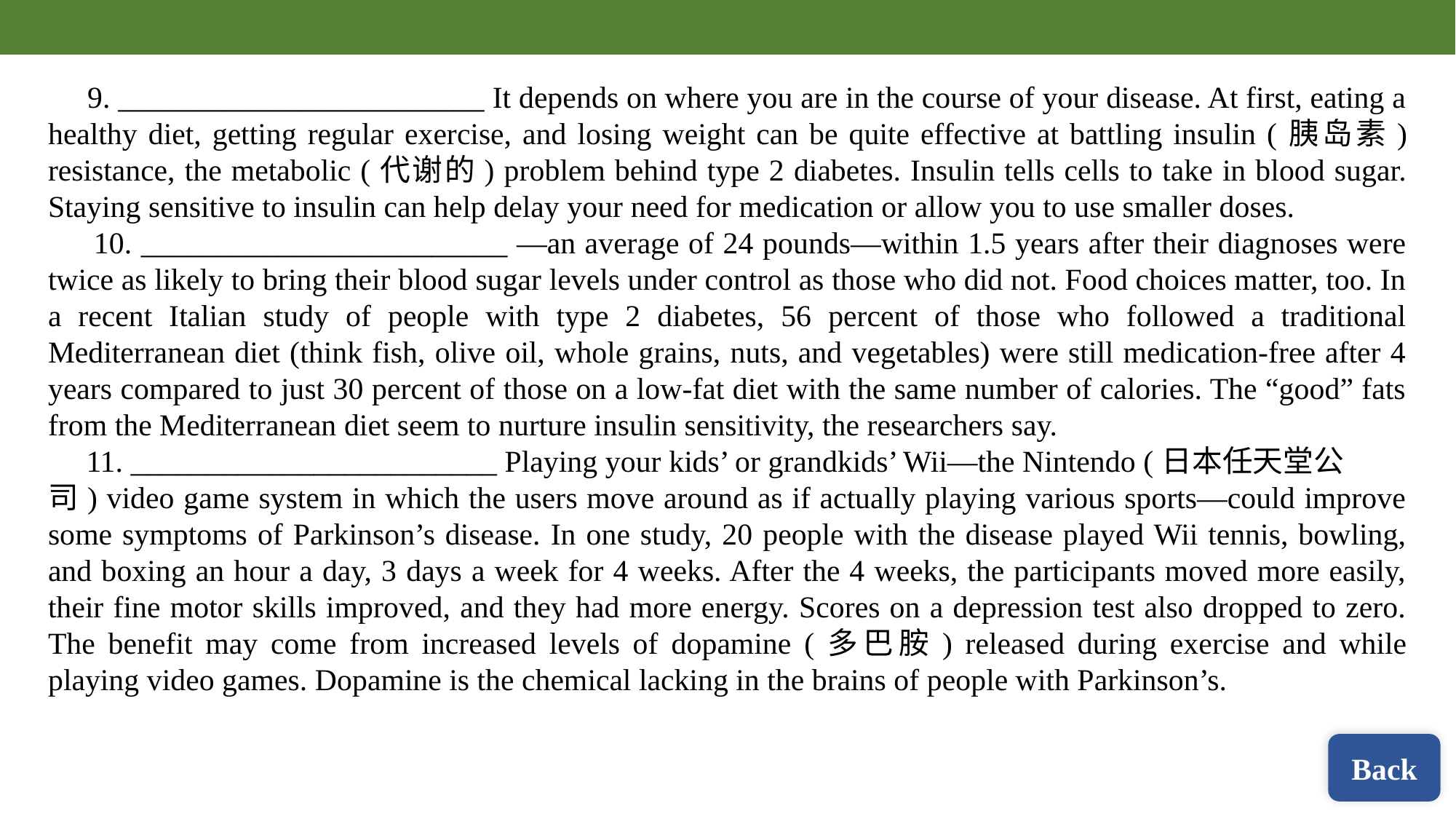

9. ________________________ It depends on where you are in the course of your disease. At first, eating a healthy diet, getting regular exercise, and losing weight can be quite effective at battling insulin (胰岛素) resistance, the metabolic (代谢的) problem behind type 2 diabetes. Insulin tells cells to take in blood sugar. Staying sensitive to insulin can help delay your need for medication or allow you to use smaller doses.
     10. ________________________ —an average of 24 pounds—within 1.5 years after their diagnoses were twice as likely to bring their blood sugar levels under control as those who did not. Food choices matter, too. In a recent Italian study of people with type 2 diabetes, 56 percent of those who followed a traditional Mediterranean diet (think fish, olive oil, whole grains, nuts, and vegetables) were still medication-free after 4 years compared to just 30 percent of those on a low-fat diet with the same number of calories. The “good” fats from the Mediterranean diet seem to nurture insulin sensitivity, the researchers say.
     11. ________________________ Playing your kids’ or grandkids’ Wii—the Nintendo (日本任天堂公
司) video game system in which the users move around as if actually playing various sports—could improve some symptoms of Parkinson’s disease. In one study, 20 people with the disease played Wii tennis, bowling, and boxing an hour a day, 3 days a week for 4 weeks. After the 4 weeks, the participants moved more easily, their fine motor skills improved, and they had more energy. Scores on a depression test also dropped to zero. The benefit may come from increased levels of dopamine (多巴胺) released during exercise and while playing video games. Dopamine is the chemical lacking in the brains of people with Parkinson’s.
Back